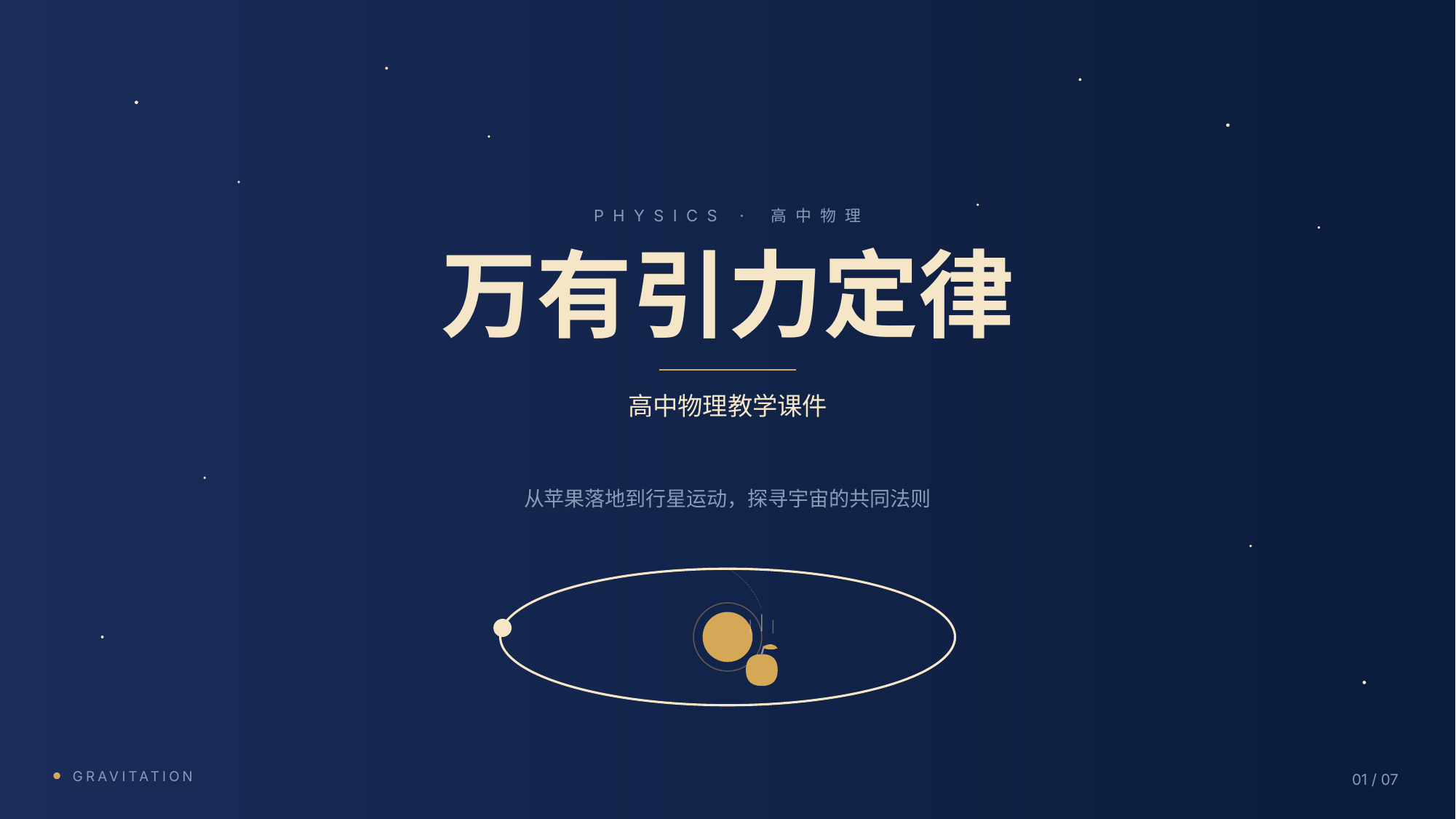

PHYSICS · 高中物理

万有引力定律

高中物理教学课件

从苹果落地到行星运动，探寻宇宙的共同法则

GRAVITATION
01 / 07